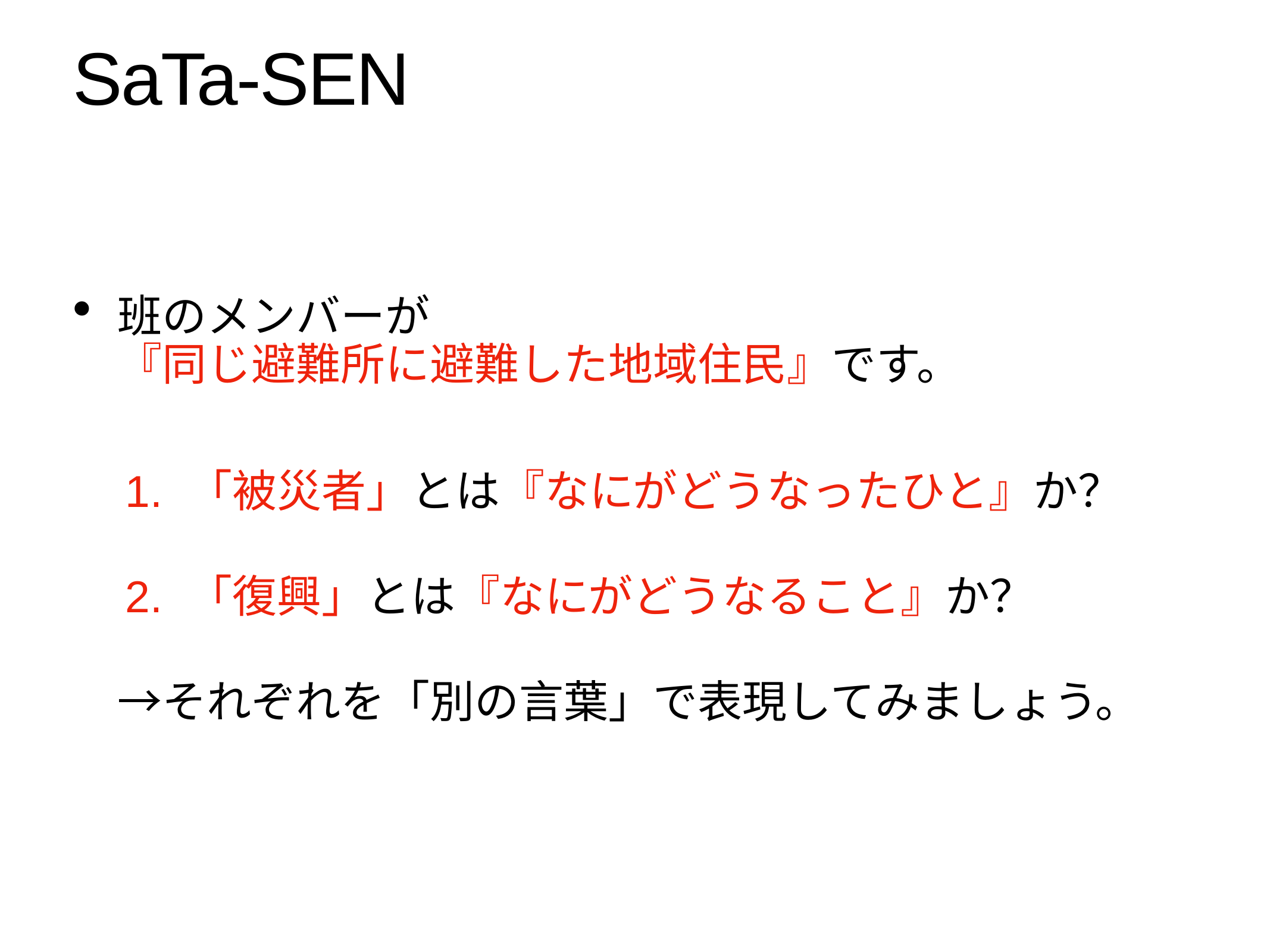

# SaTa-SEN
班のメンバーが
『同じ避難所に避難した地域住民』です。
「被災者」とは『なにがどうなったひと』か？
「復興」とは『なにがどうなること』か？
　→それぞれを「別の言葉」で表現してみましょう。